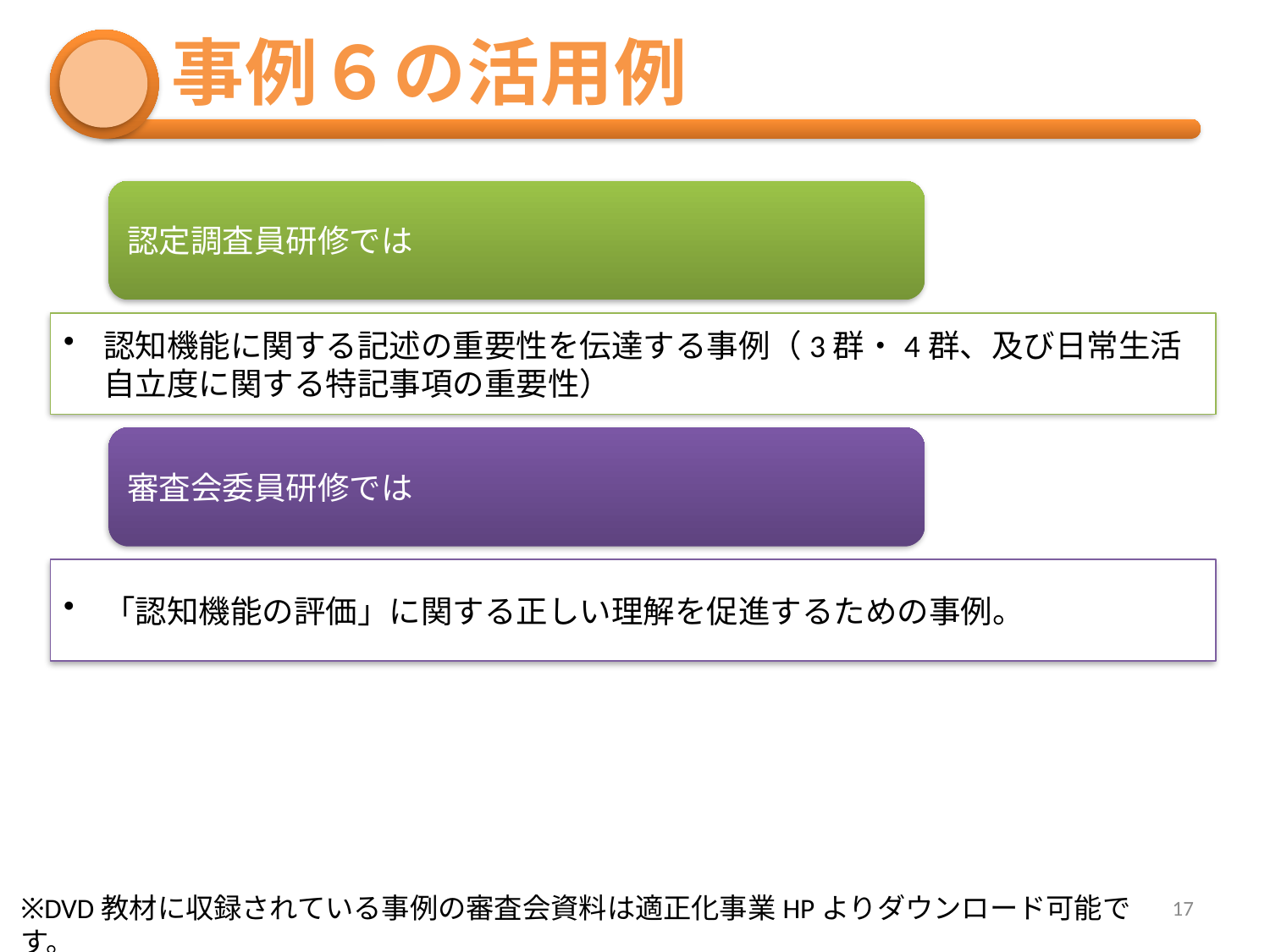

# 事例６の活用例
認定調査員研修では
審査会委員研修では
認知機能に関する記述の重要性を伝達する事例（3群・4群、及び日常生活自立度に関する特記事項の重要性）
「認知機能の評価」に関する正しい理解を促進するための事例。
17
※DVD教材に収録されている事例の審査会資料は適正化事業HPよりダウンロード可能です。